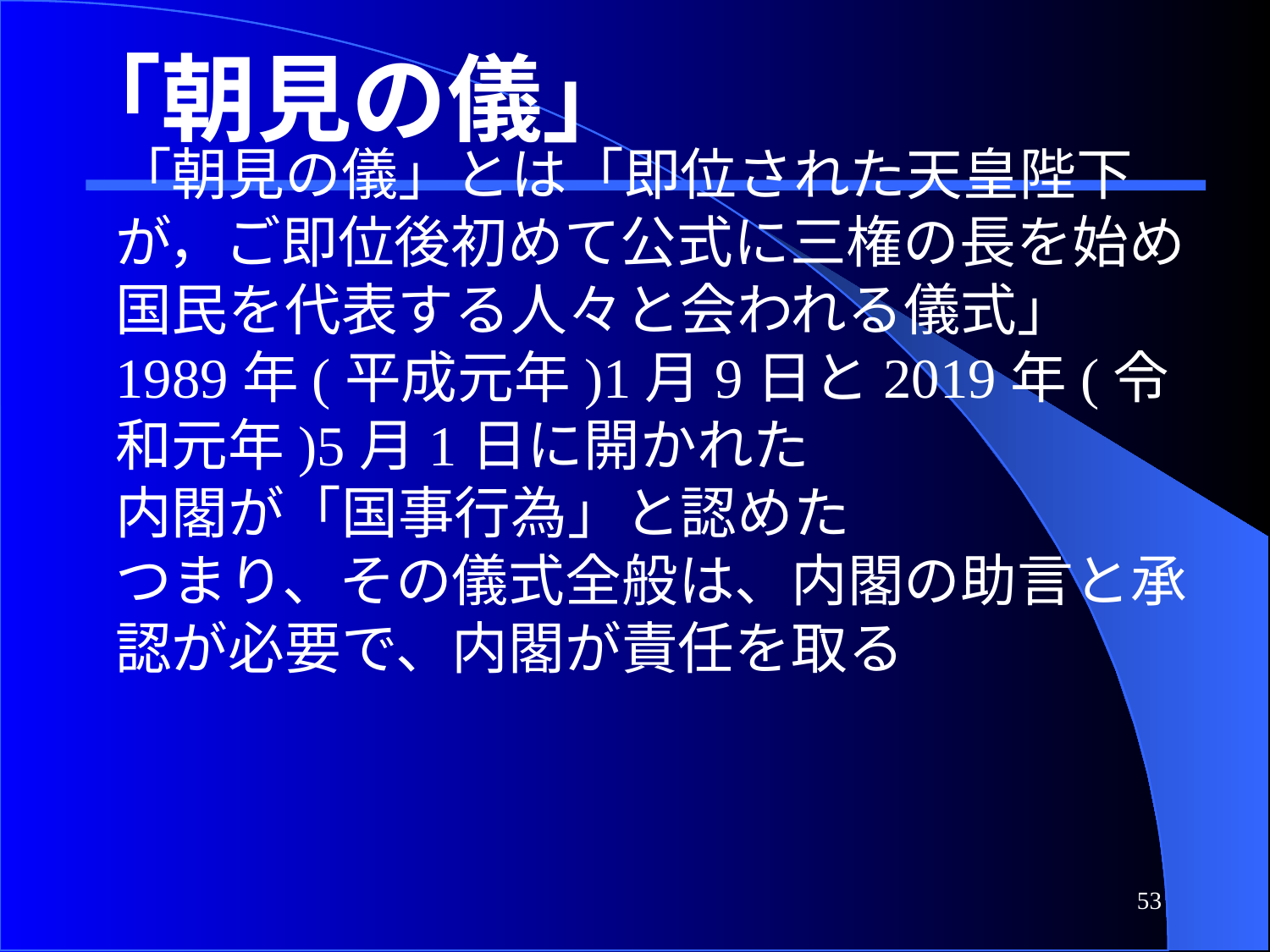

「朝見の儀」

「朝見の儀」とは「即位された天皇陛下が，ご即位後初めて公式に三権の長を始め国民を代表する人々と会われる儀式」
1989年(平成元年)1月9日と2019年(令和元年)5月1日に開かれた
内閣が「国事行為」と認めた
つまり、その儀式全般は、内閣の助言と承認が必要で、内閣が責任を取る

53